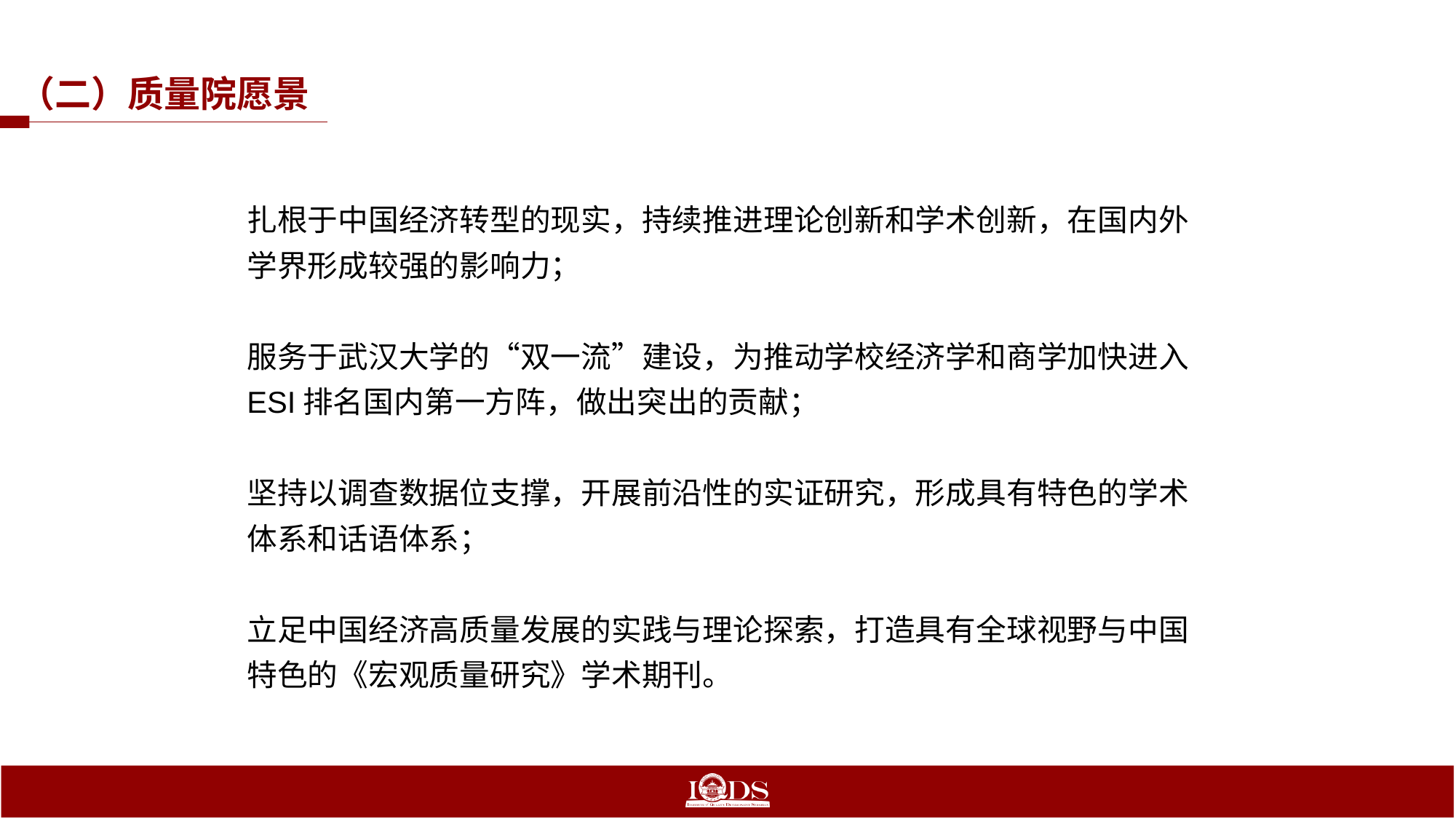

（二）质量院愿景

扎根于中国经济转型的现实，持续推进理论创新和学术创新，在国内外学界形成较强的影响力；

服务于武汉大学的“双一流”建设，为推动学校经济学和商学加快进入ESI排名国内第一方阵，做出突出的贡献；

坚持以调查数据位支撑，开展前沿性的实证研究，形成具有特色的学术体系和话语体系；

立足中国经济高质量发展的实践与理论探索，打造具有全球视野与中国特色的《宏观质量研究》学术期刊。